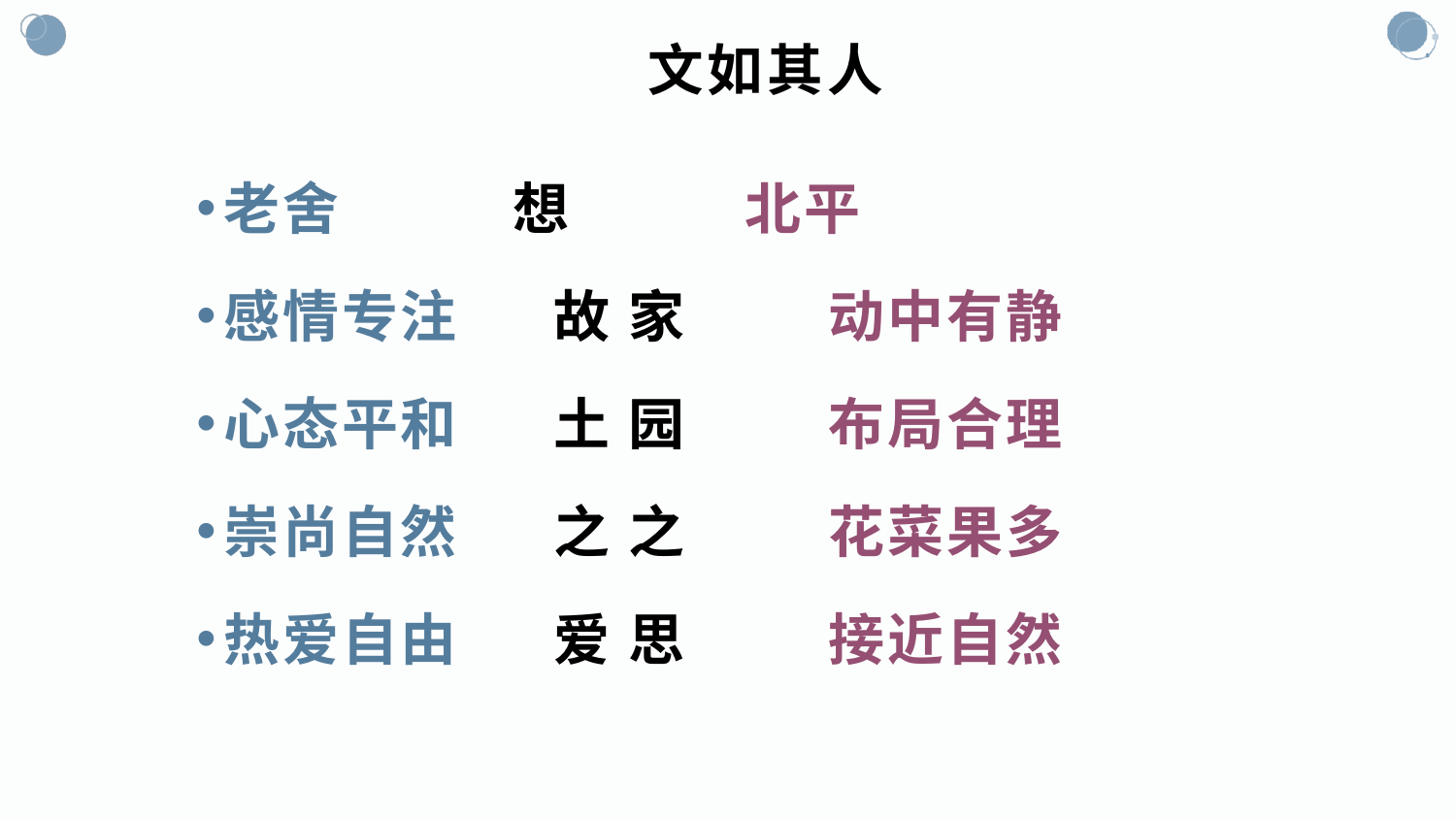

# 文如其人
老舍           想           北平
感情专注      故 家         动中有静
心态平和      土 园         布局合理
崇尚自然      之 之         花菜果多
热爱自由      爱 思         接近自然